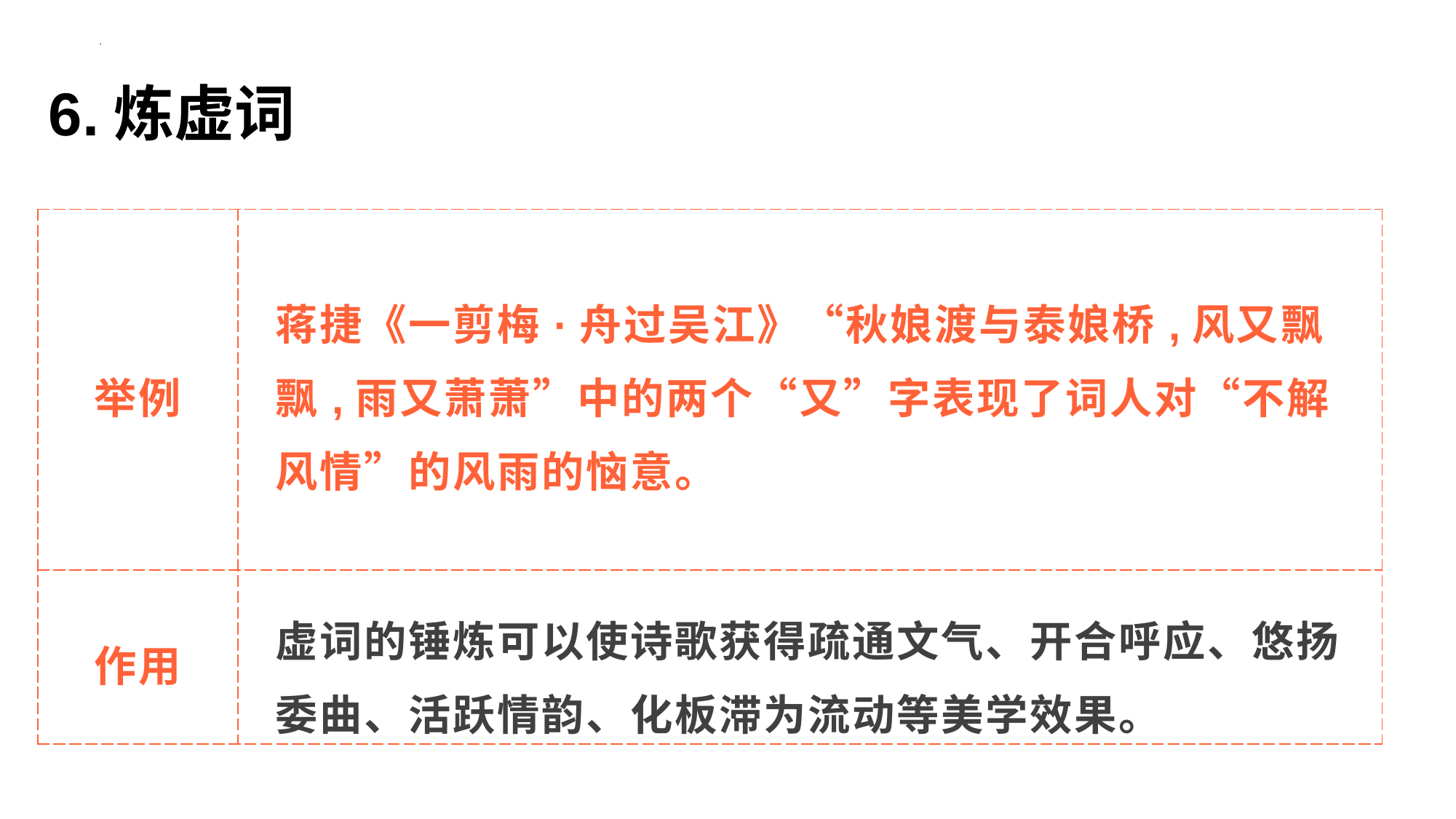

6.炼虚词
| 举例 | 蒋捷《一剪梅·舟过吴江》“秋娘渡与泰娘桥,风又飘飘,雨又萧萧”中的两个“又”字表现了词人对“不解风情”的风雨的恼意。 |
| --- | --- |
| 作用 | 虚词的锤炼可以使诗歌获得疏通文气、开合呼应、悠扬委曲、活跃情韵、化板滞为流动等美学效果。 |